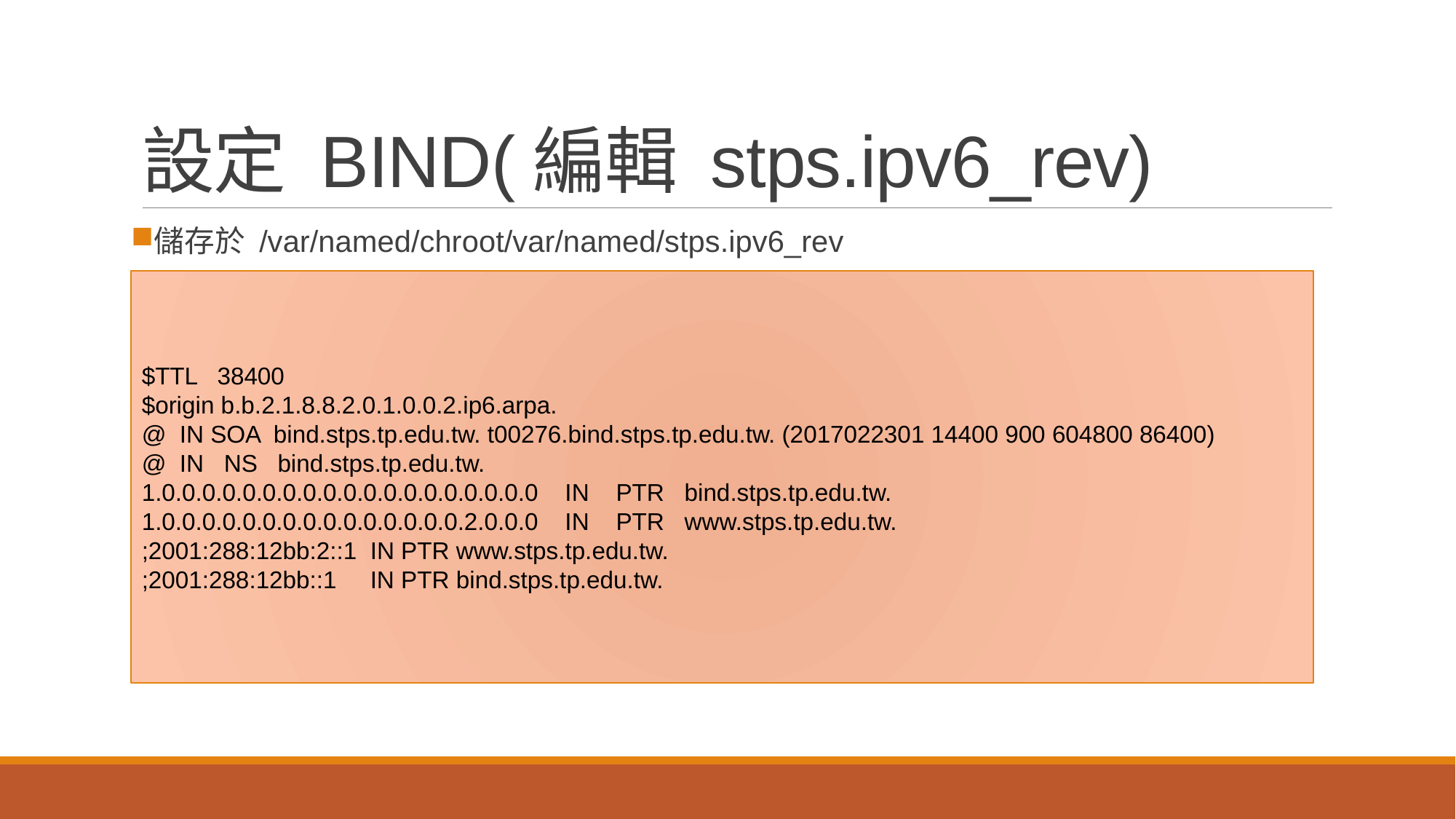

# 設定 BIND(編輯 stps.ipv6_rev)
儲存於 /var/named/chroot/var/named/stps.ipv6_rev
$TTL   38400
$origin b.b.2.1.8.8.2.0.1.0.0.2.ip6.arpa.
@  IN SOA  bind.stps.tp.edu.tw. t00276.bind.stps.tp.edu.tw. (2017022301 14400 900 604800 86400)
@  IN   NS   bind.stps.tp.edu.tw.
1.0.0.0.0.0.0.0.0.0.0.0.0.0.0.0.0.0.0.0    IN    PTR   bind.stps.tp.edu.tw.
1.0.0.0.0.0.0.0.0.0.0.0.0.0.0.0.2.0.0.0    IN    PTR   www.stps.tp.edu.tw.
;2001:288:12bb:2::1  IN PTR www.stps.tp.edu.tw.
;2001:288:12bb::1     IN PTR bind.stps.tp.edu.tw.